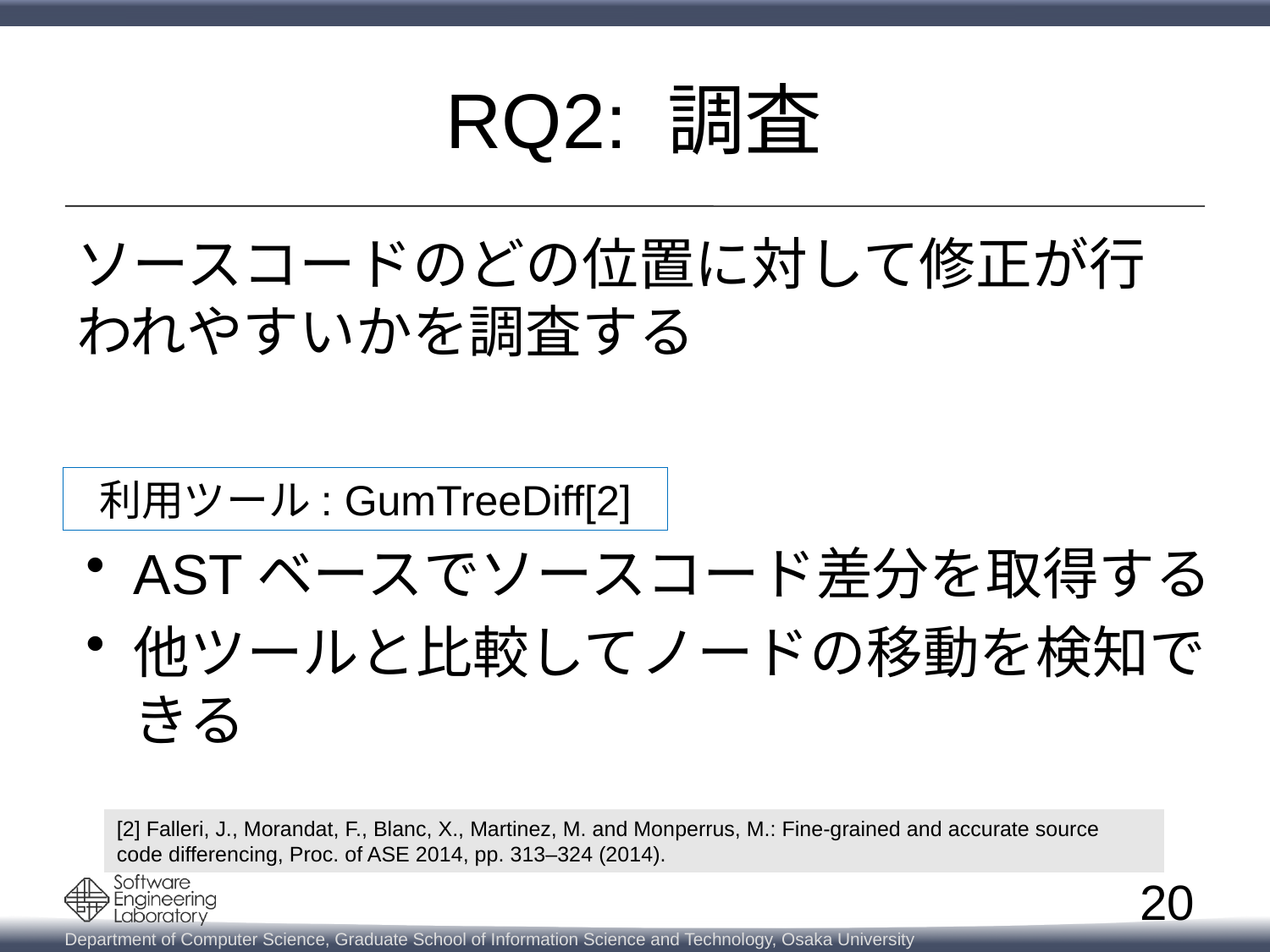

# RQ2: 調査
ソースコードのどの位置に対して修正が行われやすいかを調査する
利用ツール: GumTreeDiff[2]
ASTベースでソースコード差分を取得する
他ツールと比較してノードの移動を検知できる
[2] Falleri, J., Morandat, F., Blanc, X., Martinez, M. and Monperrus, M.: Fine-grained and accurate source code differencing, Proc. of ASE 2014, pp. 313–324 (2014).
20